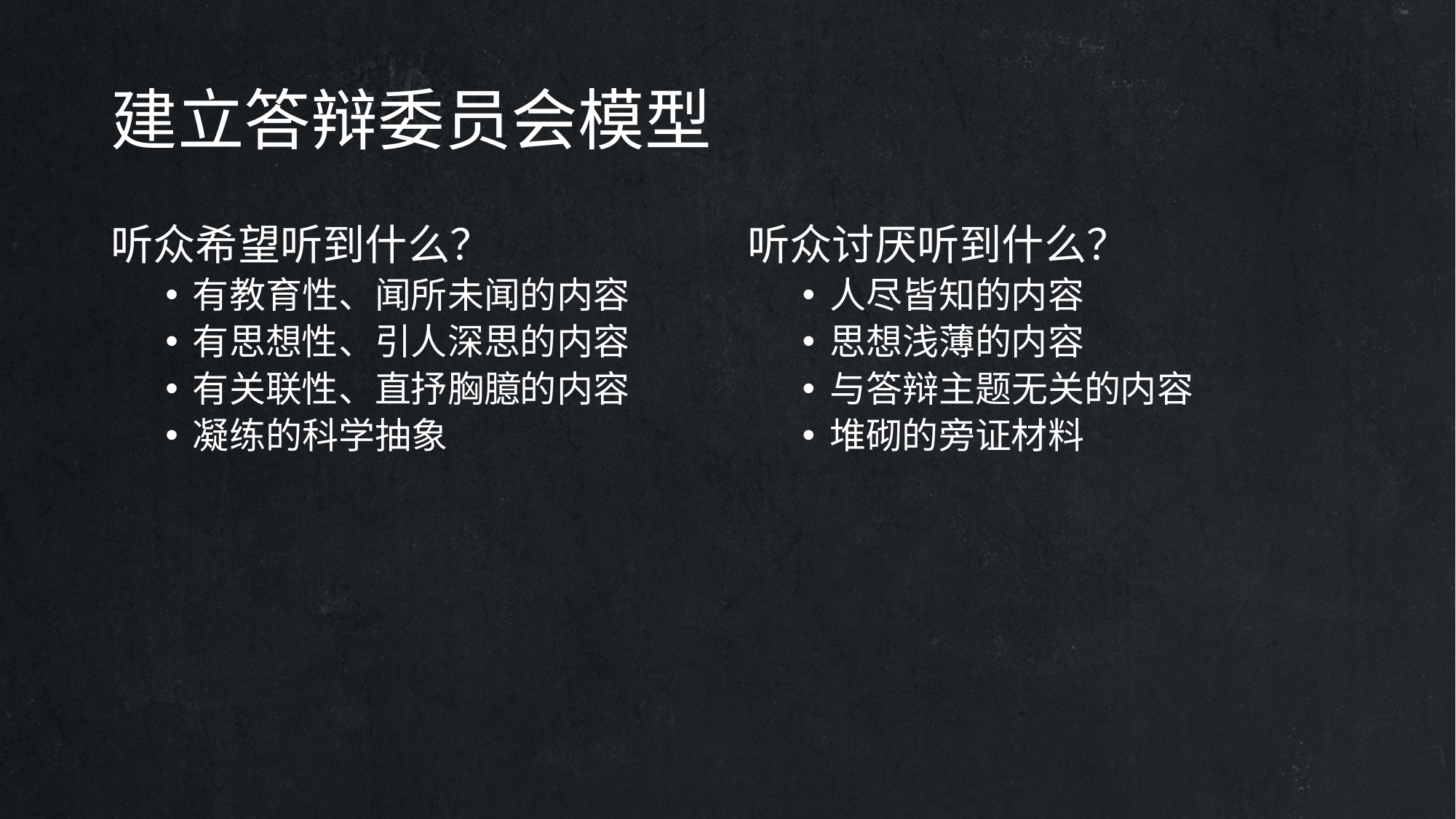

# 建立答辩委员会模型
听众希望听到什么？
有教育性、闻所未闻的内容
有思想性、引人深思的内容
有关联性、直抒胸臆的内容
凝练的科学抽象
听众讨厌听到什么？
人尽皆知的内容
思想浅薄的内容
与答辩主题无关的内容
堆砌的旁证材料